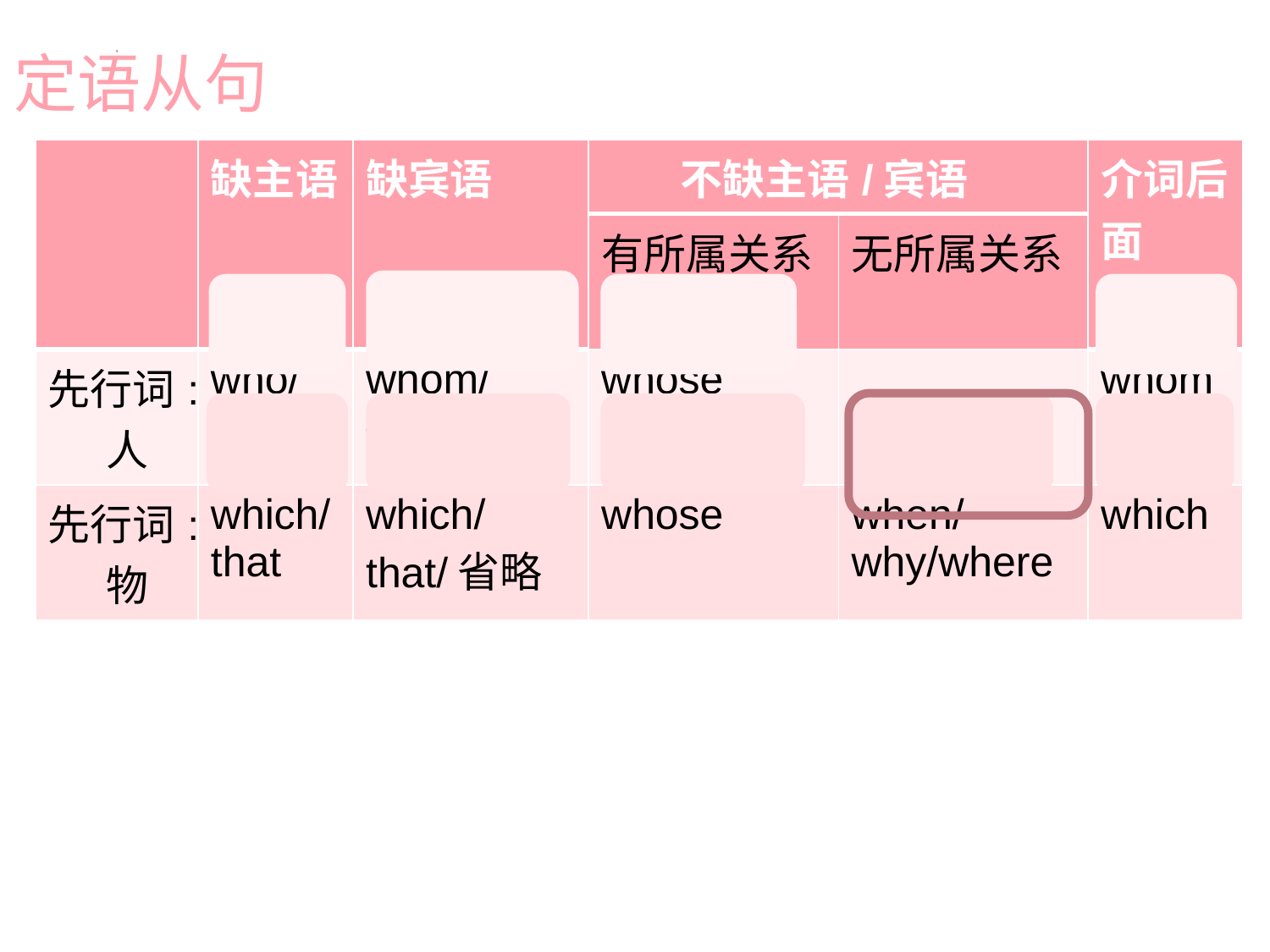

# 定语从句
|  | 缺主语 | 缺宾语 | 不缺主语/宾语 |  | 介词后面 |
| --- | --- | --- | --- | --- | --- |
|  |  |  | 有所属关系 | 无所属关系 |  |
| 先行词: 人 | who/ that | whom/that/省略 | whose |  | whom |
| 先行词: 物 | which/ that | which/that/省略 | whose | when/why/where | which |